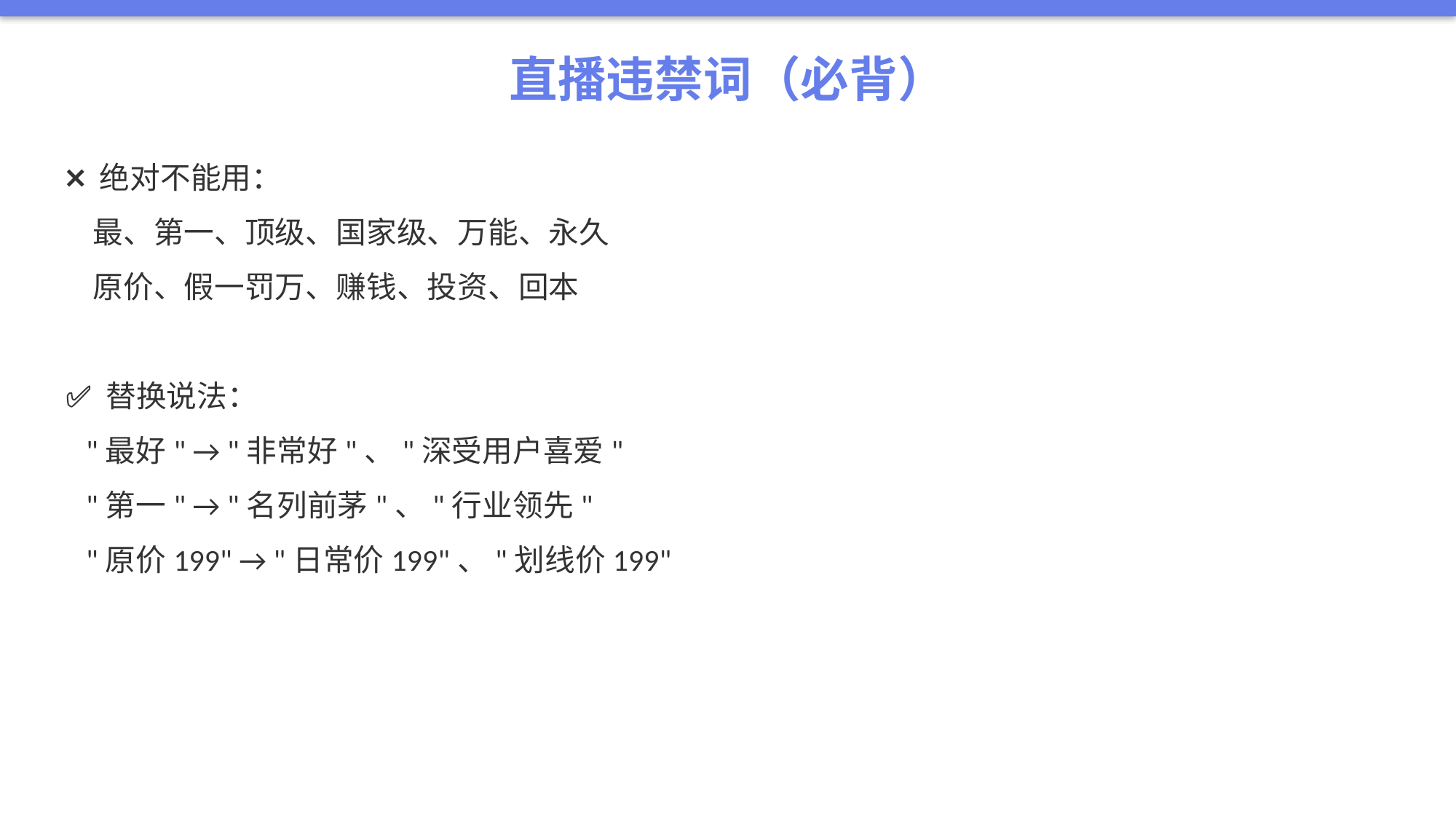

直播违禁词（必背）
❌ 绝对不能用：
   最、第一、顶级、国家级、万能、永久
   原价、假一罚万、赚钱、投资、回本

✅ 替换说法：
   "最好" → "非常好"、"深受用户喜爱"
   "第一" → "名列前茅"、"行业领先"
   "原价199" → "日常价199"、"划线价199"